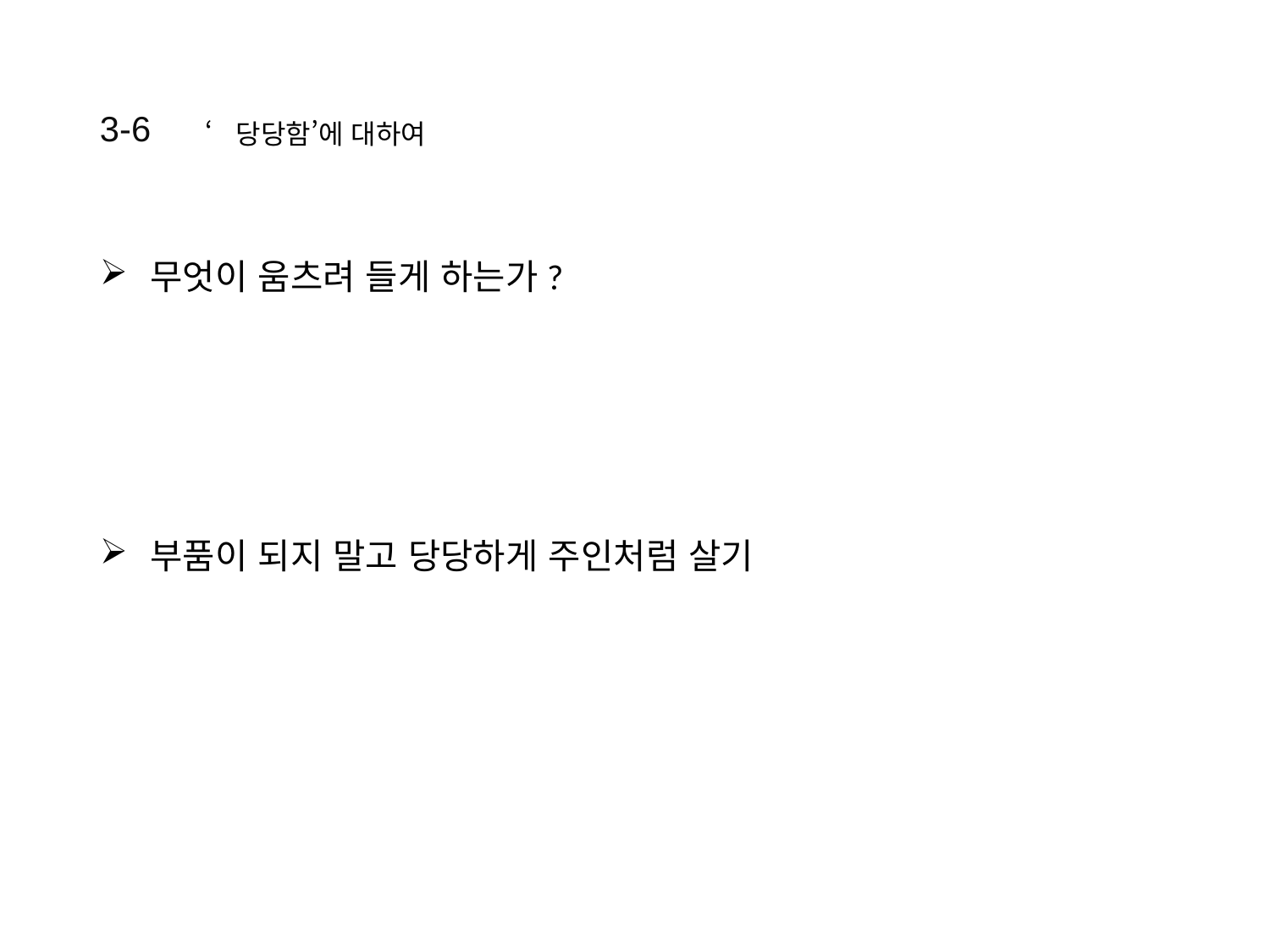

3-6
# ‘당당함’에 대하여
 무엇이 움츠려 들게 하는가?

 부품이 되지 말고 당당하게 주인처럼 살기